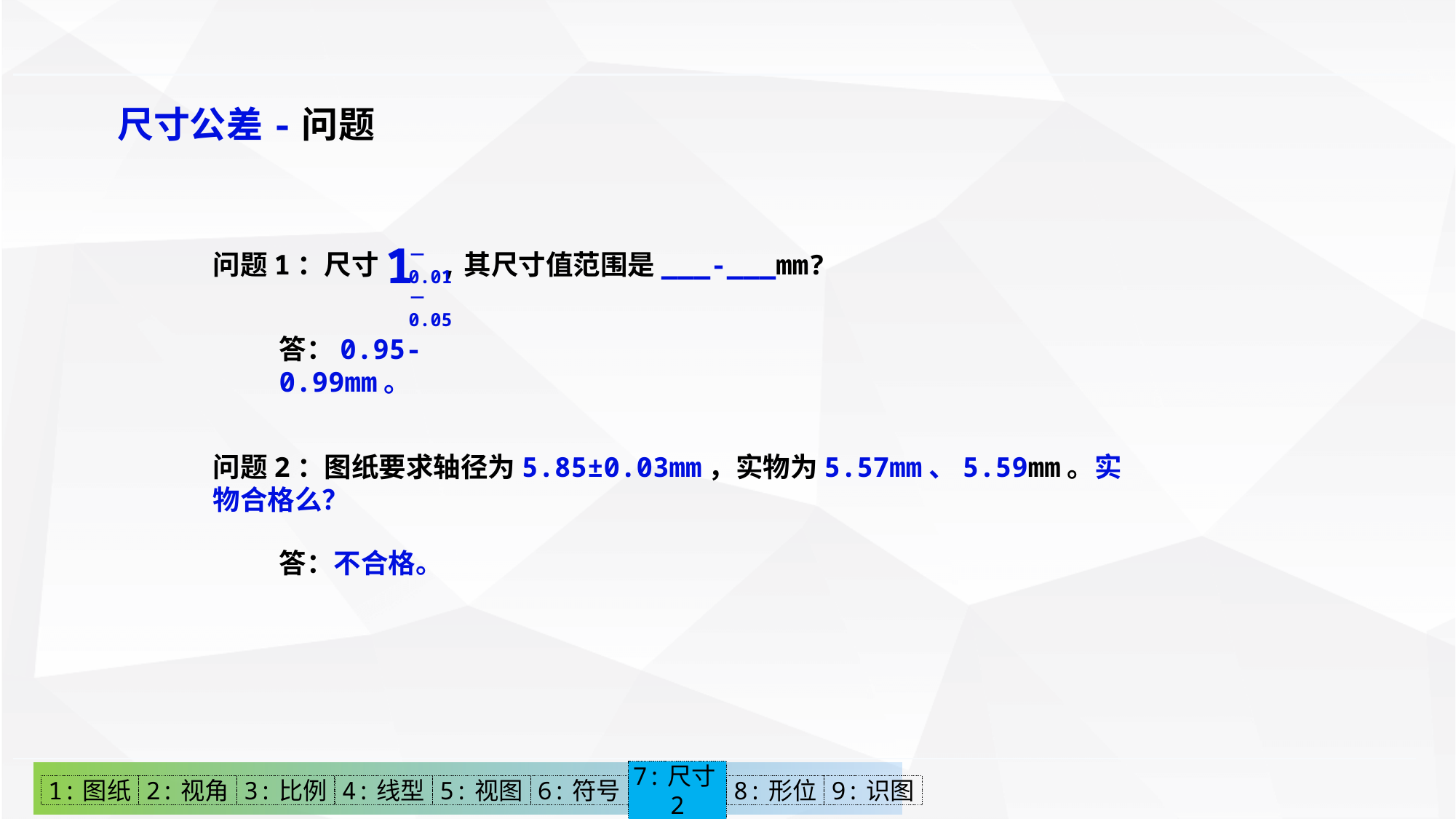

尺寸公差-问题
1
－0.01
－0.05
问题1：尺寸         ,其尺寸值范围是___-___mm?

答：0.95-0.99mm。

问题2：图纸要求轴径为5.85±0.03mm，实物为5.57mm、5.59mm。实物合格么？
答：不合格。

1:图纸
2:视角
3:比例
4:线型
5:视图
6:符号
7:尺寸2
8:形位
9:识图